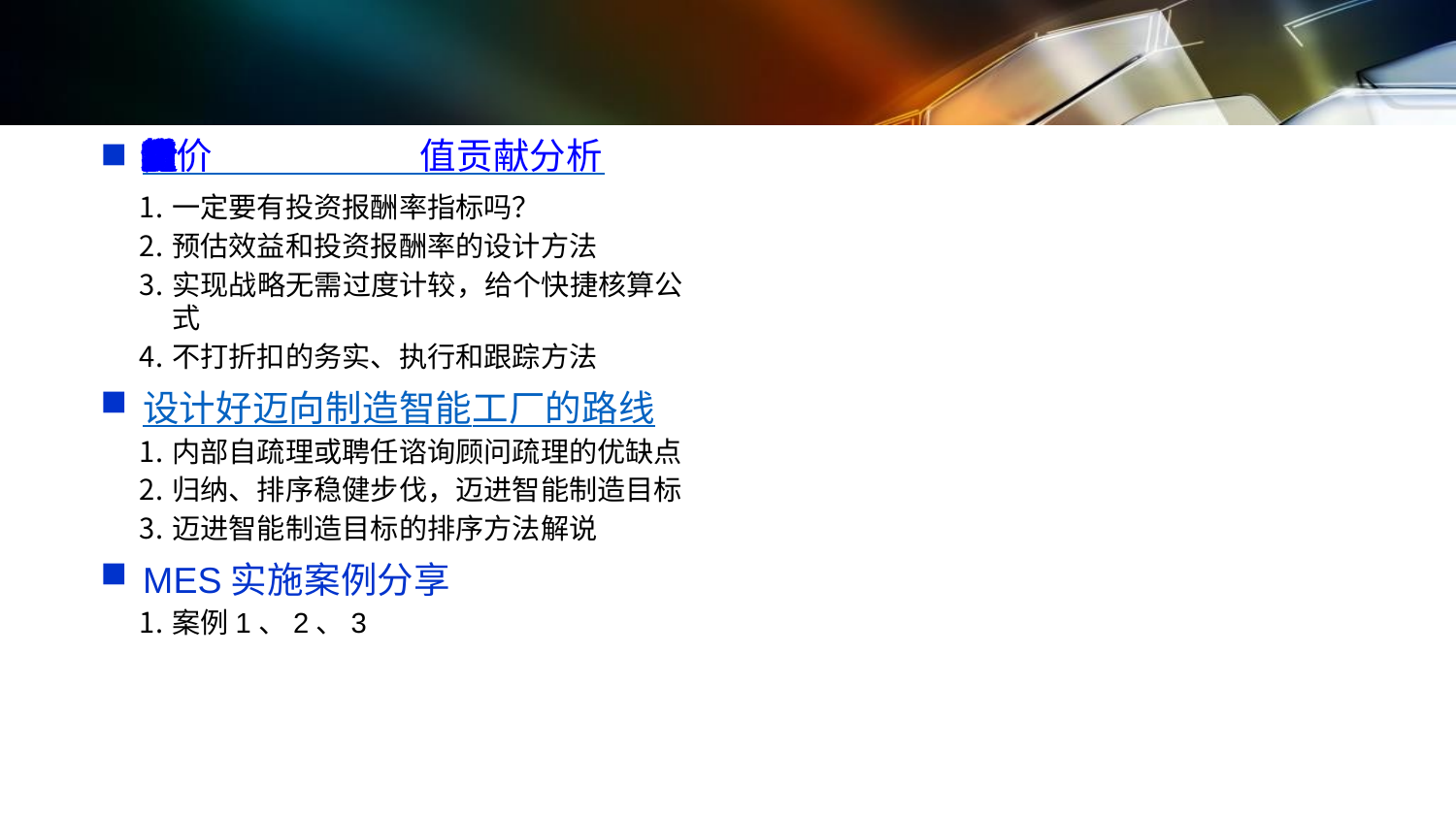

投资分析和实施后，对组织体系的价                             值贡献分析
一定要有投资报酬率指标吗？
预估效益和投资报酬率的设计方法
实现战略无需过度计较，给个快捷核算公式
不打折扣的务实、执行和跟踪方法
设计好迈向制造智能工厂的路线
内部自疏理或聘任谘询顾问疏理的优缺点
归纳、排序稳健步伐，迈进智能制造目标
迈进智能制造目标的排序方法解说
MES实施案例分享
案例1、2、3